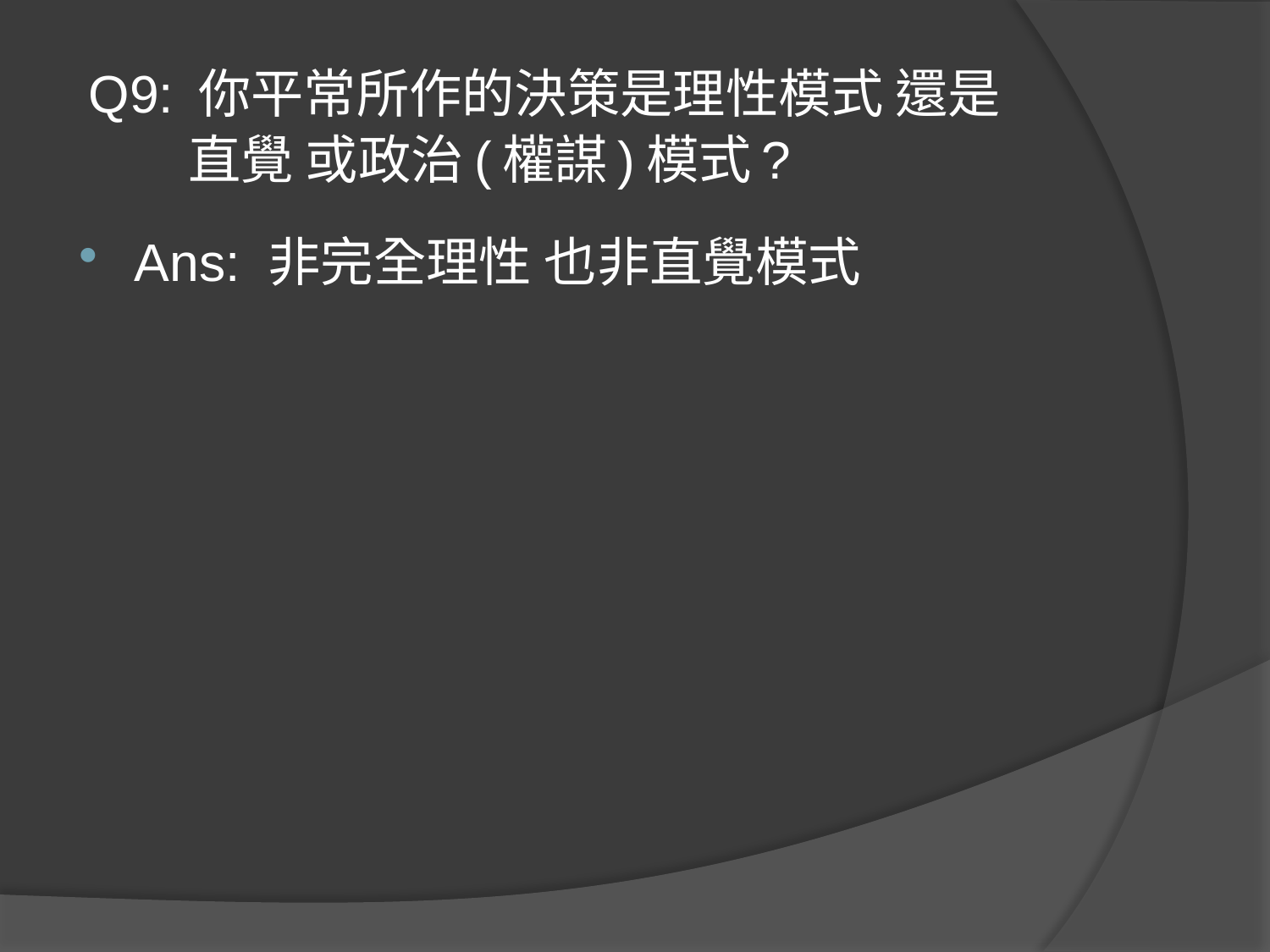

# Q9: 你平常所作的決策是理性模式 還是 直覺 或政治(權謀)模式?
Ans: 非完全理性 也非直覺模式